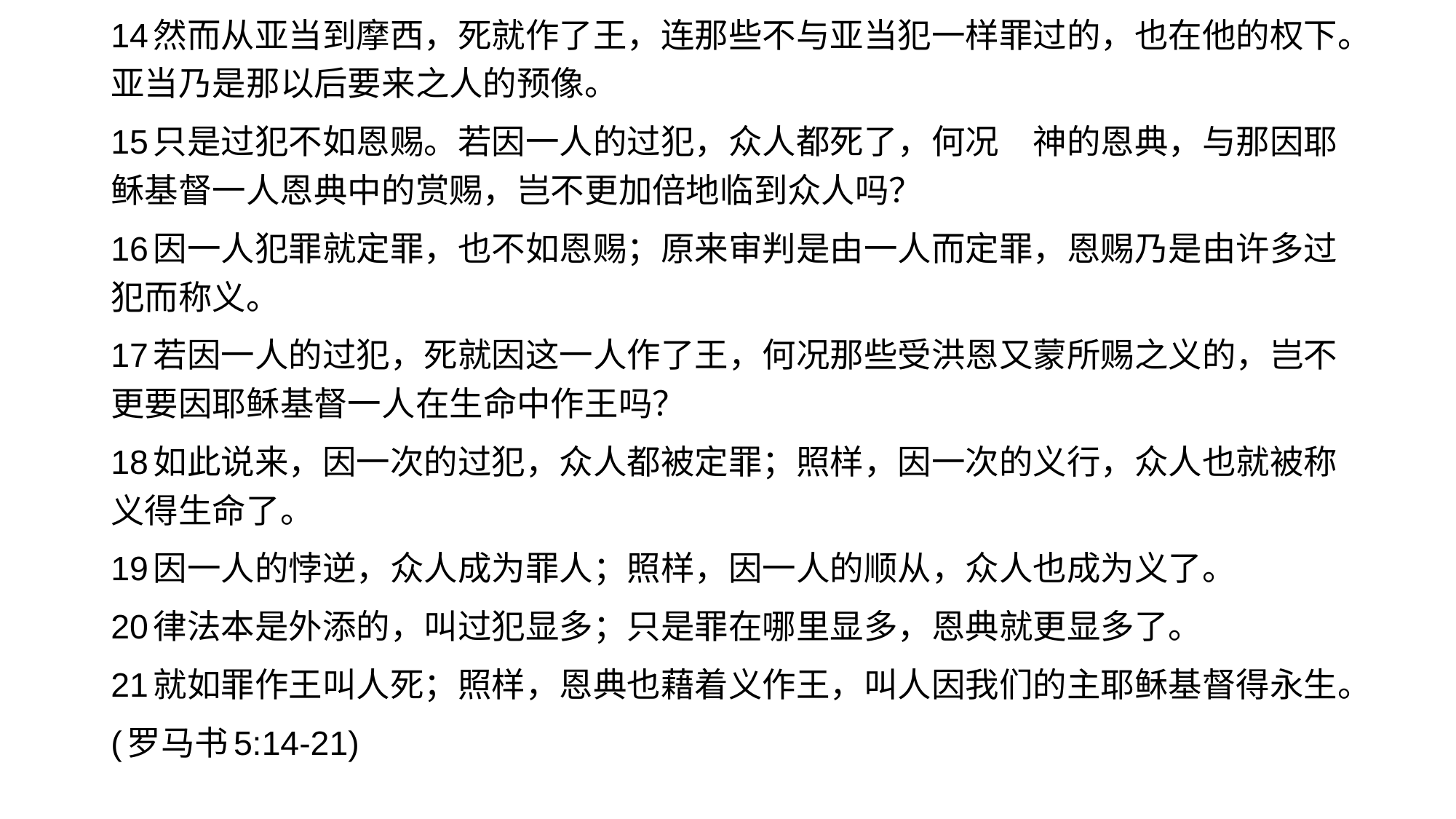

14然而从亚当到摩西，死就作了王，连那些不与亚当犯一样罪过的，也在他的权下。亚当乃是那以后要来之人的预像。
15只是过犯不如恩赐。若因一人的过犯，众人都死了，何况　神的恩典，与那因耶稣基督一人恩典中的赏赐，岂不更加倍地临到众人吗？
16因一人犯罪就定罪，也不如恩赐；原来审判是由一人而定罪，恩赐乃是由许多过犯而称义。
17若因一人的过犯，死就因这一人作了王，何况那些受洪恩又蒙所赐之义的，岂不更要因耶稣基督一人在生命中作王吗？
18如此说来，因一次的过犯，众人都被定罪；照样，因一次的义行，众人也就被称义得生命了。
19因一人的悖逆，众人成为罪人；照样，因一人的顺从，众人也成为义了。
20律法本是外添的，叫过犯显多；只是罪在哪里显多，恩典就更显多了。
21就如罪作王叫人死；照样，恩典也藉着义作王，叫人因我们的主耶稣基督得永生。
(罗马书5:14-21)